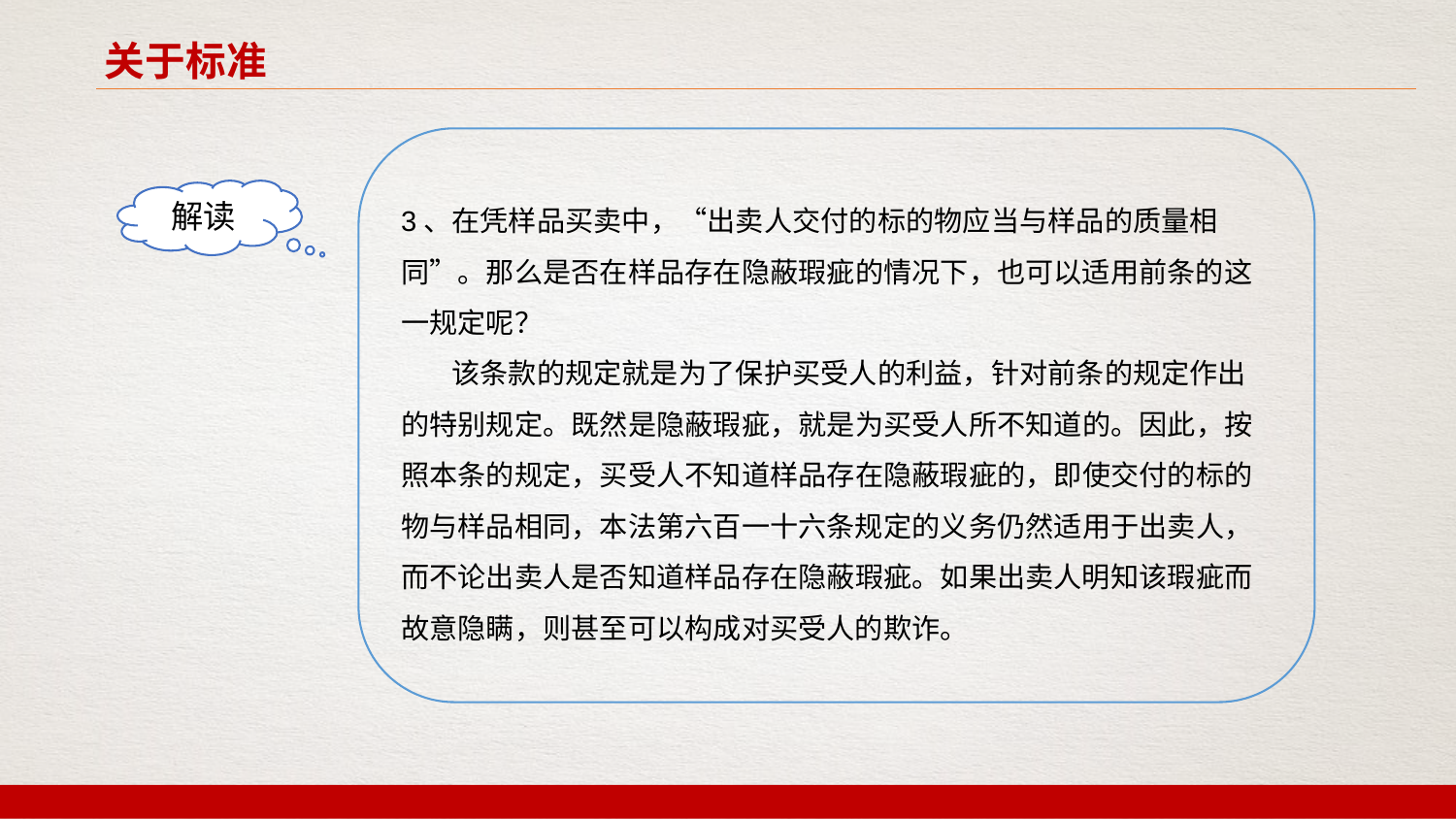

关于标准
3、在凭样品买卖中，“出卖人交付的标的物应当与样品的质量相同”。那么是否在样品存在隐蔽瑕疵的情况下，也可以适用前条的这一规定呢？
       该条款的规定就是为了保护买受人的利益，针对前条的规定作出的特别规定。既然是隐蔽瑕疵，就是为买受人所不知道的。因此，按照本条的规定，买受人不知道样品存在隐蔽瑕疵的，即使交付的标的物与样品相同，本法第六百一十六条规定的义务仍然适用于出卖人，而不论出卖人是否知道样品存在隐蔽瑕疵。如果出卖人明知该瑕疵而故意隐瞒，则甚至可以构成对买受人的欺诈。
解读